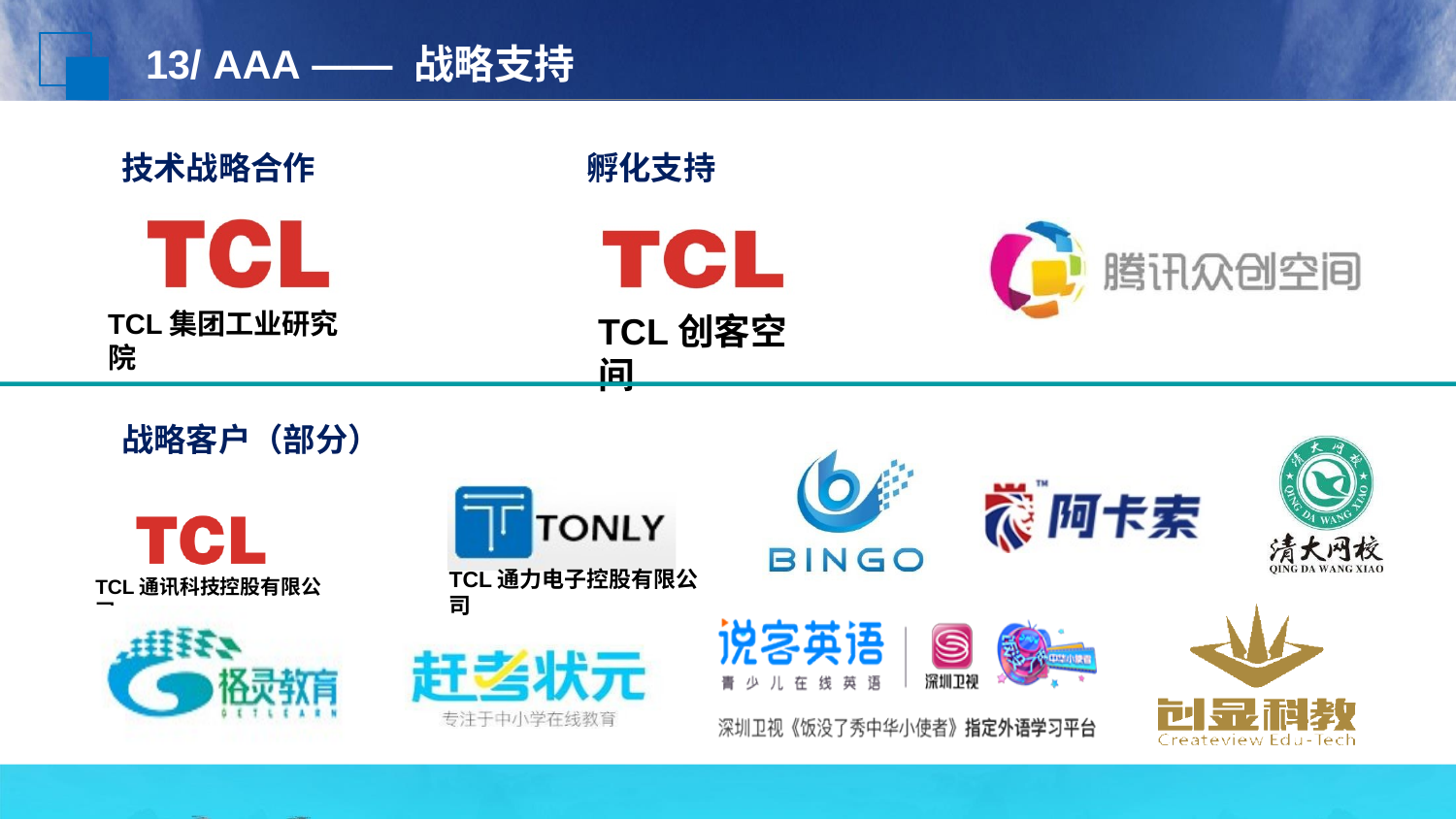

# 13/ AAA —— 战略支持

技术战略合作	孵化支持

TCL集团工业研究院
TCL创客空间

战略客户（部分）

TCL通力电子控股有限公司
TCL通讯科技控股有限公司